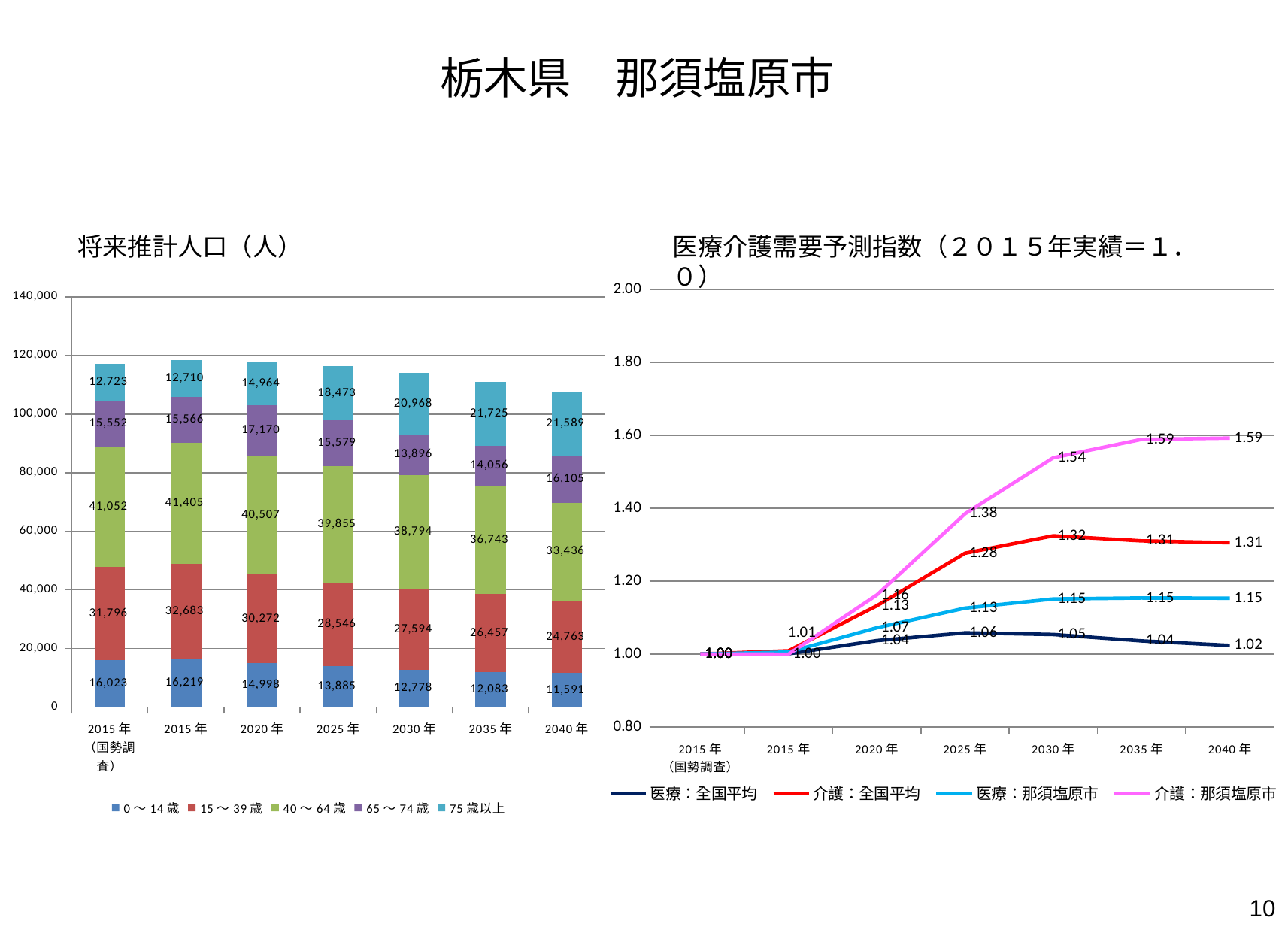

# 栃木県　那須塩原市
将来推計人口（人）
医療介護需要予測指数（２０１５年実績＝１．０）

### Chart

| Category | 医療：全国平均 | 介護：全国平均 | 医療：那須塩原市 | 介護：那須塩原市 |
|---|---|---|---|---|
| 2015年
（国勢調査） | 1.0 | 1.0 | 1.0 | 1.0 |
| 2015年 | 1.0006074720392848 | 1.0089050361776748 | 1.005423680964688 | 0.9995040012688233 |
| 2020年 | 1.0368168846692272 | 1.1320467941536208 | 1.0718656212295874 | 1.161818645637119 |
| 2025年 | 1.0581331216521488 | 1.2765544333111372 | 1.1257434959855082 | 1.3846388402243073 |
| 2030年 | 1.0536675723517073 | 1.3245394120809264 | 1.1509737957364718 | 1.5385031585853266 |
| 2035年 | 1.0361428747104418 | 1.3106139647888135 | 1.1536456425371455 | 1.5888531328641728 |
| 2040年 | 1.0236067591232592 | 1.3053202779930246 | 1.1529902838879236 | 1.5924577792691264 |

### Chart

| Category | 0～14歳 | 15～39歳 | 40～64歳 | 65～74歳 | 75歳以上 |
|---|---|---|---|---|---|
| 2015年
（国勢調査） | 16023.0 | 31796.0 | 41052.0 | 15552.0 | 12723.0 |
| 2015年 | 16219.0 | 32683.0 | 41405.0 | 15566.0 | 12710.0 |
| 2020年 | 14998.0 | 30272.0 | 40507.0 | 17170.0 | 14964.0 |
| 2025年 | 13885.0 | 28546.0 | 39855.0 | 15579.0 | 18473.0 |
| 2030年 | 12778.0 | 27594.0 | 38794.0 | 13896.0 | 20968.0 |
| 2035年 | 12083.0 | 26457.0 | 36743.0 | 14056.0 | 21725.0 |
| 2040年 | 11591.0 | 24763.0 | 33436.0 | 16105.0 | 21589.0 |
10